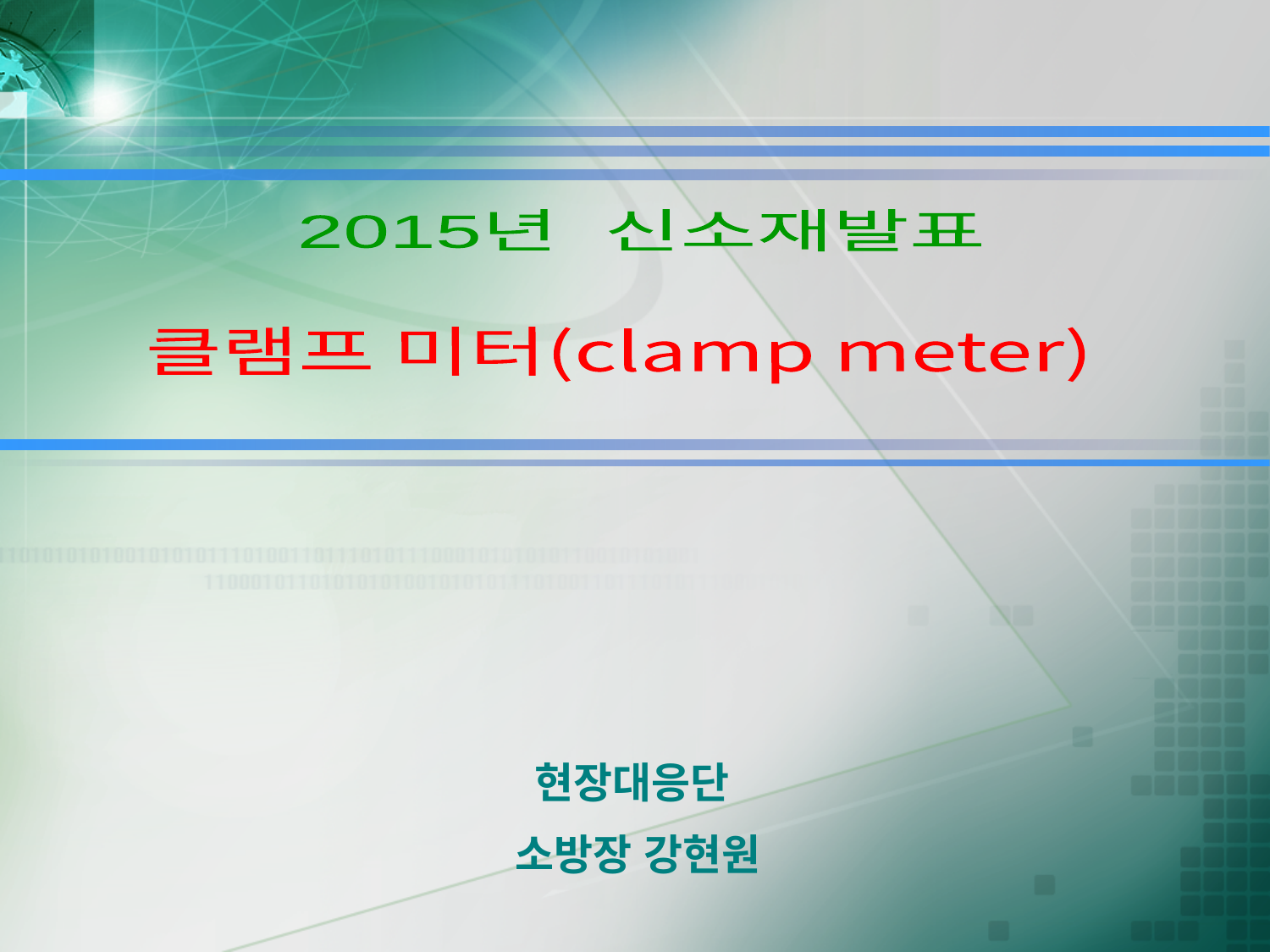

2015년  신소재발표
클램프 미터(clamp meter)

현장대응단
소방장 강현원